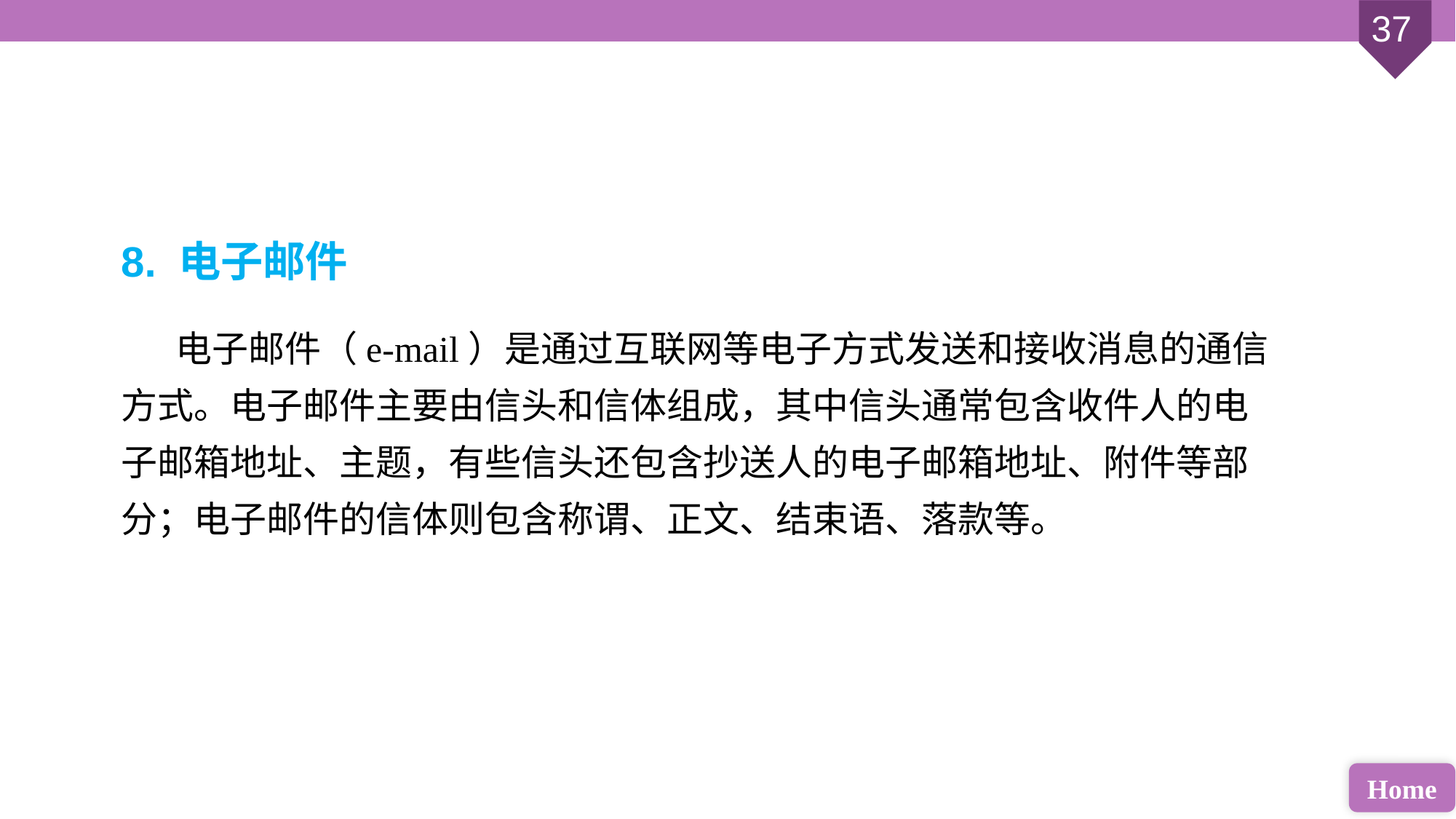

8. 电子邮件
电子邮件（e-mail）是通过互联网等电子方式发送和接收消息的通信方式。电子邮件主要由信头和信体组成，其中信头通常包含收件人的电子邮箱地址、主题，有些信头还包含抄送人的电子邮箱地址、附件等部分；电子邮件的信体则包含称谓、正文、结束语、落款等。